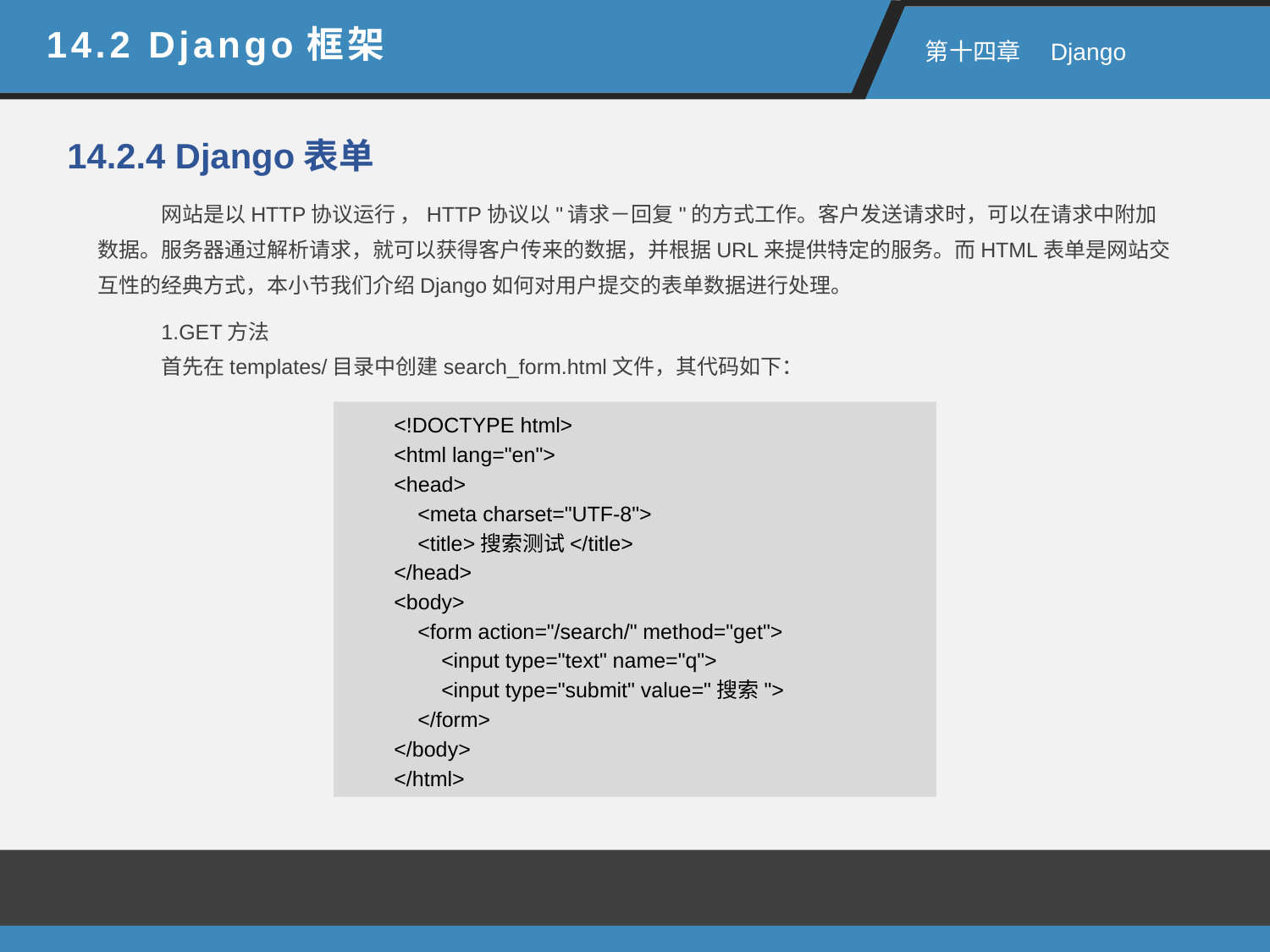

14.2 Django框架
  第十四章　Django
14.2.4 Django表单
网站是以HTTP协议运行 ，HTTP协议以"请求－回复"的方式工作。客户发送请求时，可以在请求中附加数据。服务器通过解析请求，就可以获得客户传来的数据，并根据URL来提供特定的服务。而HTML表单是网站交互性的经典方式，本小节我们介绍Django如何对用户提交的表单数据进行处理。
1.GET方法
首先在templates/目录中创建search_form.html文件，其代码如下：
<!DOCTYPE html>
<html lang="en">
<head>
    <meta charset="UTF-8">
    <title>搜索测试</title>
</head>
<body>
    <form action="/search/" method="get">
        <input type="text" name="q">
        <input type="submit" value="搜索">
    </form>
</body>
</html>